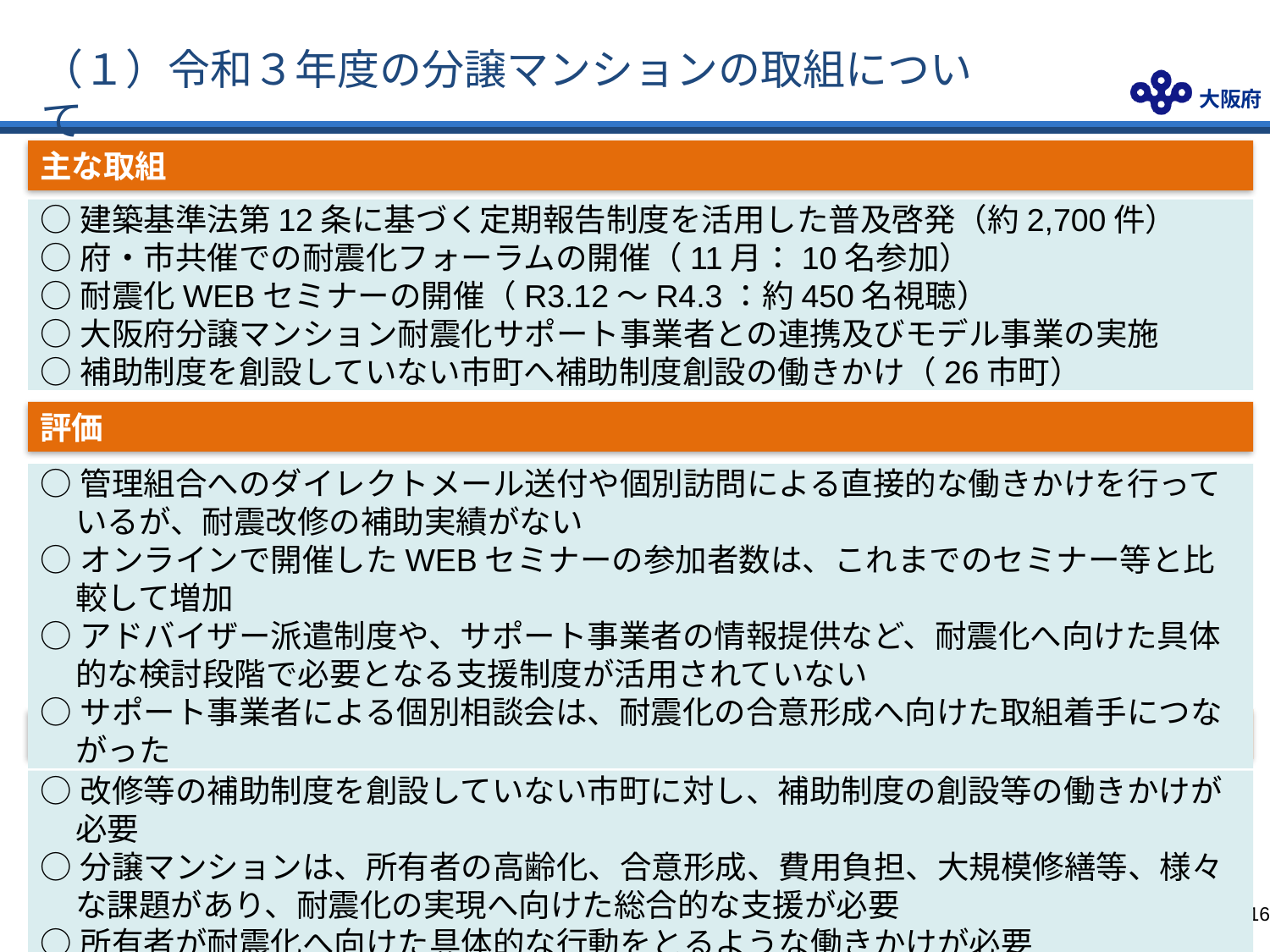

# （１）令和３年度の分譲マンションの取組について
主な取組
○建築基準法第12条に基づく定期報告制度を活用した普及啓発（約2,700件）
○府・市共催での耐震化フォーラムの開催（11月：10名参加）
○耐震化WEBセミナーの開催（R3.12～R4.3：約450名視聴）
○大阪府分譲マンション耐震化サポート事業者との連携及びモデル事業の実施
○補助制度を創設していない市町へ補助制度創設の働きかけ（26市町）
評価
○管理組合へのダイレクトメール送付や個別訪問による直接的な働きかけを行っているが、耐震改修の補助実績がない
○オンラインで開催したWEBセミナーの参加者数は、これまでのセミナー等と比較して増加
○アドバイザー派遣制度や、サポート事業者の情報提供など、耐震化へ向けた具体的な検討段階で必要となる支援制度が活用されていない
○サポート事業者による個別相談会は、耐震化の合意形成へ向けた取組着手につながった
課題
○改修等の補助制度を創設していない市町に対し、補助制度の創設等の働きかけが必要
○分譲マンションは、所有者の高齢化、合意形成、費用負担、大規模修繕等、様々な課題があり、耐震化の実現へ向けた総合的な支援が必要
○所有者が耐震化へ向けた具体的な行動をとるような働きかけが必要
16